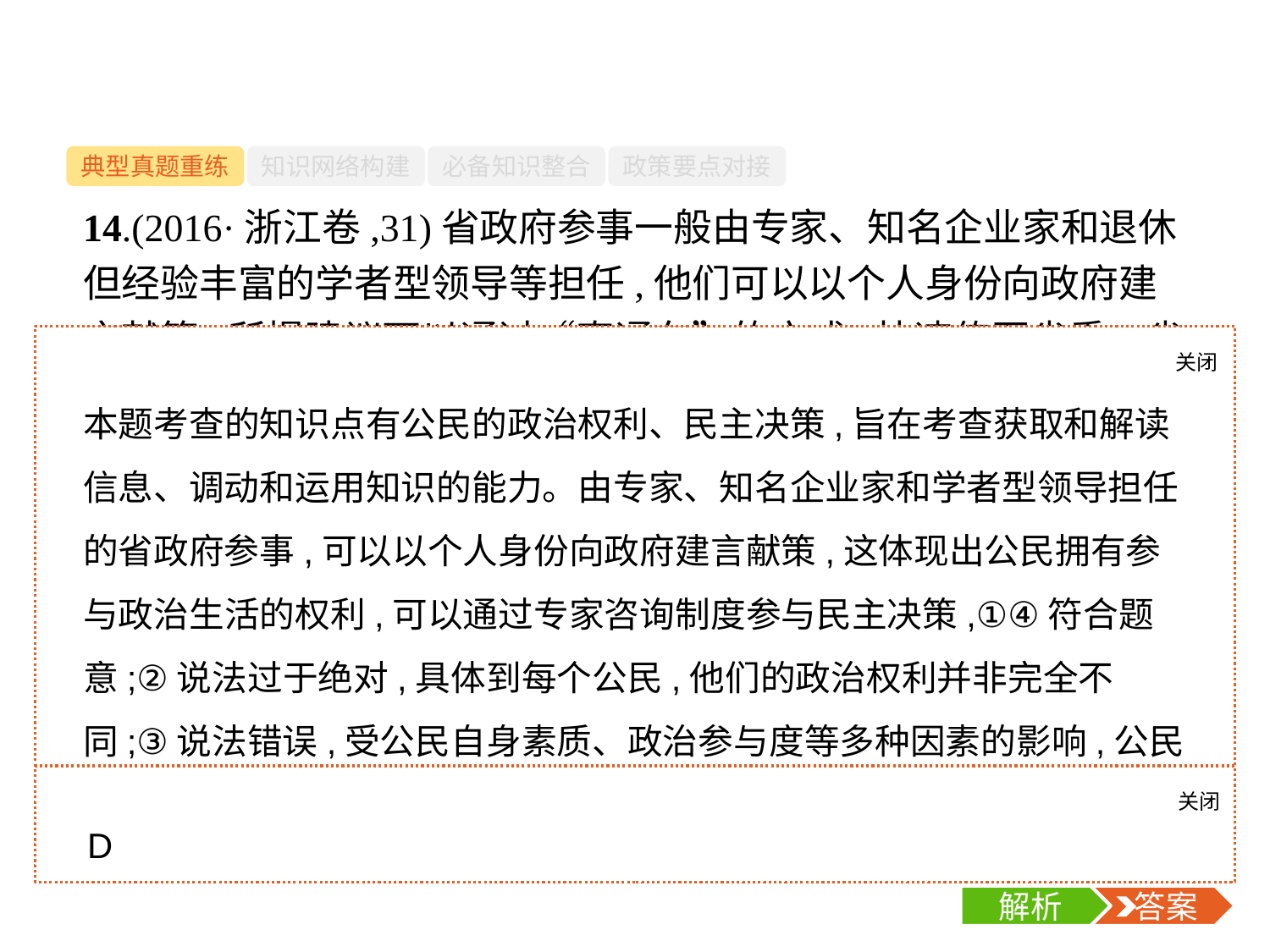

-17-
典型真题重练
知识网络构建
必备知识整合
政策要点对接
14.(2016·浙江卷,31)省政府参事一般由专家、知名企业家和退休但经验丰富的学者型领导等担任,他们可以以个人身份向政府建言献策,所提建议可以通过“直通车”的方式,快速传至省委、省政府,乃至国务院。这从一个侧面表明(　　)
①公民可以通过专家咨询制度参与民主决策　②每一公民的政治权利是不同的　③公民对政府决策的作用和影响是相同的　④公民拥有参与政治生活的权利
A.①③	B.②④
C.②③	D.①④

关闭
解析

本题考查的知识点有公民的政治权利、民主决策,旨在考查获取和解读信息、调动和运用知识的能力。由专家、知名企业家和学者型领导担任的省政府参事,可以以个人身份向政府建言献策,这体现出公民拥有参与政治生活的权利,可以通过专家咨询制度参与民主决策,①④符合题意;②说法过于绝对,具体到每个公民,他们的政治权利并非完全不同;③说法错误,受公民自身素质、政治参与度等多种因素的影响,公民对政府决策的作用和影响是存在差异的。答案为D项。

关闭
解析
  答案

D
解析
  答案